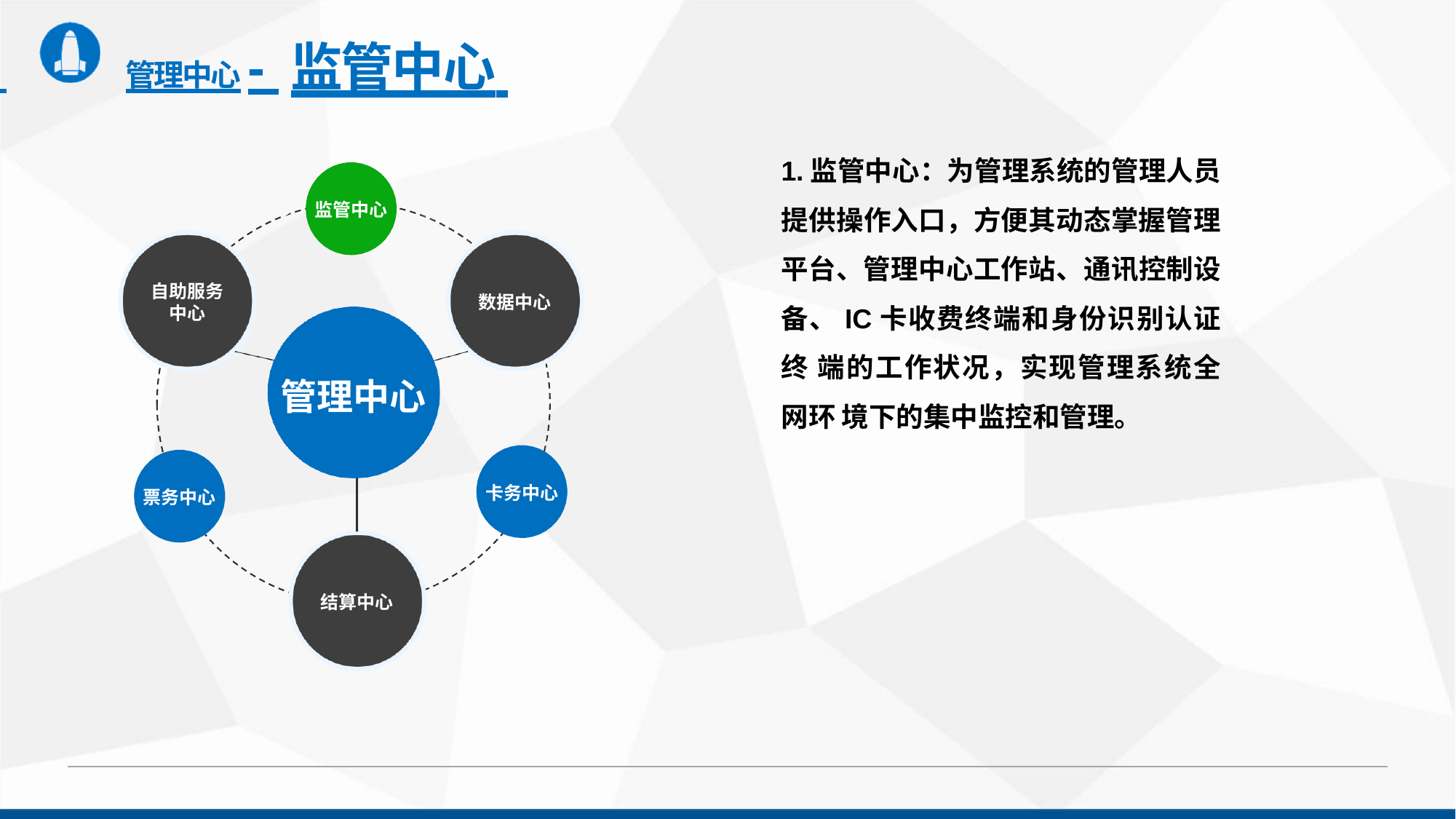

# 管理中心- 监管中心
1.监管中心：为管理系统的管理人员 提供操作入口，方便其动态掌握管理 平台、管理中心工作站、通讯控制设 备、IC卡收费终端和身份识别认证终 端的工作状况，实现管理系统全网环 境下的集中监控和管理。

监管中心

自助服务 中心
数据中心
管理中心

卡务中心
票务中心
结算中心